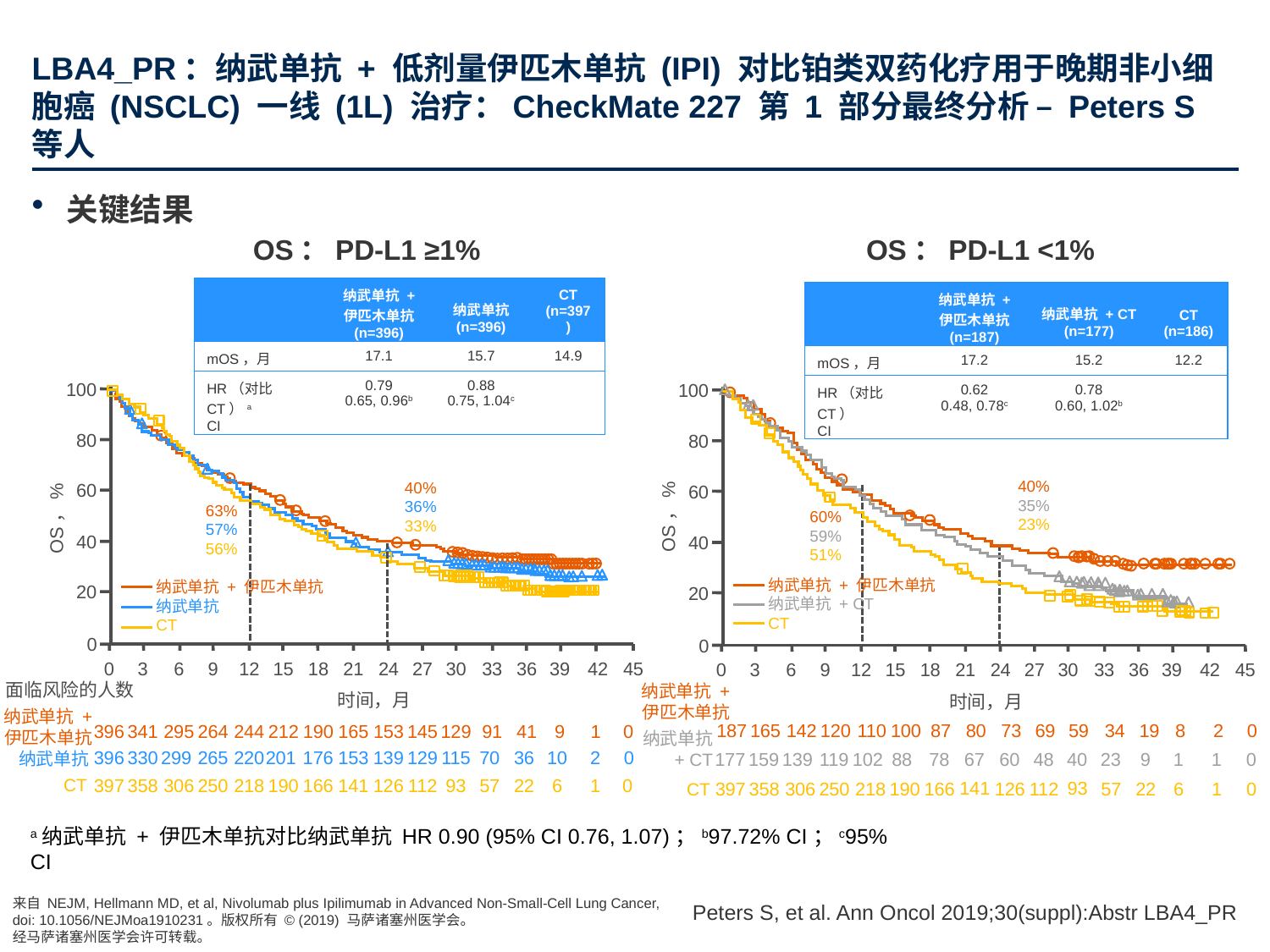

# LBA4_PR：纳武单抗 + 低剂量伊匹木单抗 (IPI) 对比铂类双药化疗用于晚期非小细胞癌 (NSCLC) 一线 (1L) 治疗：CheckMate 227 第 1 部分最终分析 – Peters S 等人
关键结果

OS：PD-L1 ≥1%
OS：PD-L1 <1%
|  | 纳武单抗 + 伊匹木单抗 (n=396) | 纳武单抗 (n=396) | CT (n=397) |
| --- | --- | --- | --- |
| mOS，月 | 17.1 | 15.7 | 14.9 |
| HR（对比 CT）a CI | 0.79 0.65, 0.96b | 0.88 0.75, 1.04c |  |
|  | 纳武单抗 + 伊匹木单抗 (n=187) | 纳武单抗 + CT (n=177) | CT (n=186) |
| --- | --- | --- | --- |
| mOS，月 | 17.2 | 15.2 | 12.2 |
| HR（对比 CT） CI | 0.62 0.48, 0.78c | 0.78 0.60, 1.02b |  |
100

80

60

OS，%
40

0

0
3
6
9
12
15
18
21
24
27
30
33
36
39
42
45

纳武单抗 + 伊匹木单抗
190
165
153
145
129
91
41
396
341
295
264
244
212
9
1
0
100

80

60

OS，%
40

0

0
3
6
9
12
15
18
21
24
27
30
33
36
39
42
45

40%
35%
23%
40%
36%
33%

63%
57%
56%
60%
59%
51%

纳武单抗 + 伊匹木单抗
纳武单抗 + CT
CT
纳武单抗 + 伊匹木单抗
纳武单抗
CT

20
20

面临风险的人数
纳武单抗 + 伊匹木单抗
187
165
142
120
110
100
87
80
73
69
59
34
19
8
2
0
时间，月
时间，月
纳武单抗
 + CT
 177
 159
139
 119
102
88
 78
 67
 60
 48
 40
23
9
1
1
0
 153
 115
 396
 330
299
 265
 220
201
 176
 139
 129
70
36
10
2
0
纳武单抗
CT
 141
 93
 397
 358
 306
 250
 218
 190
 166
 126
 112
57
22
6
1
0
CT
 141
 93
 397
 358
 306
 250
 218
 190
 166
 126
 112
57
22
6
1
0
a纳武单抗 + 伊匹木单抗对比纳武单抗 HR 0.90 (95% CI 0.76, 1.07)；b97.72% CI；c95% CI
来自 NEJM, Hellmann MD, et al, Nivolumab plus Ipilimumab in Advanced Non-Small-Cell Lung Cancer, doi: 10.1056/NEJMoa1910231。版权所有 © (2019) 马萨诸塞州医学会。
经马萨诸塞州医学会许可转载。
Peters S, et al. Ann Oncol 2019;30(suppl):Abstr LBA4_PR